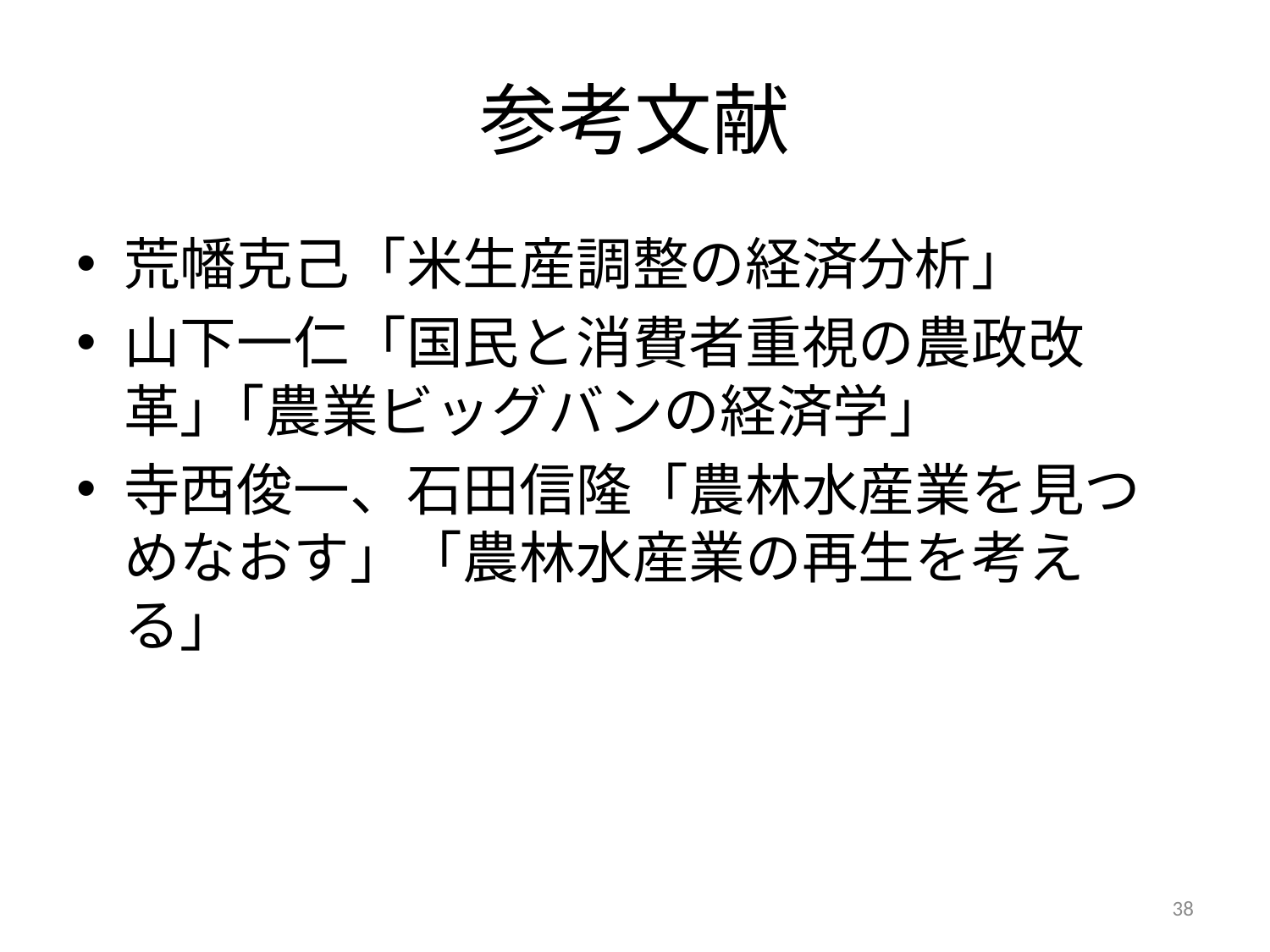

# 参考文献
荒幡克己「米生産調整の経済分析」
山下一仁「国民と消費者重視の農政改革」｢農業ビッグバンの経済学」
寺西俊一、石田信隆「農林水産業を見つめなおす」「農林水産業の再生を考える」

38